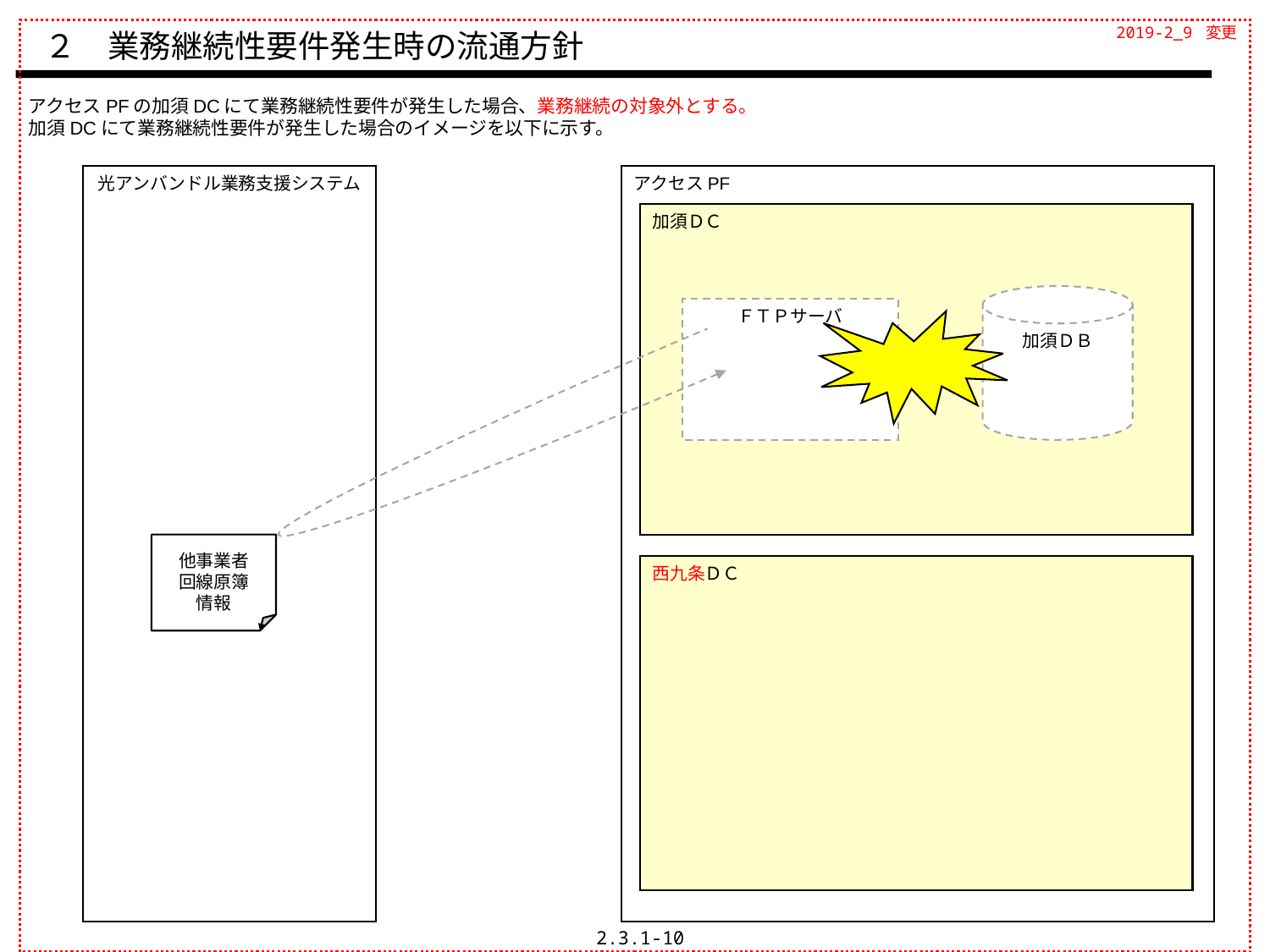

2019-2_9 変更

２　業務継続性要件発生時の流通方針

アクセスPFの加須DCにて業務継続性要件が発生した場合、業務継続の対象外とする。
加須DCにて業務継続性要件が発生した場合のイメージを以下に示す。

光アンバンドル業務支援システム
アクセスPF
加須ＤＣ
加須ＤＢ
ＦＴＰサーバ

他事業者
回線原簿
情報
西九条ＤＣ